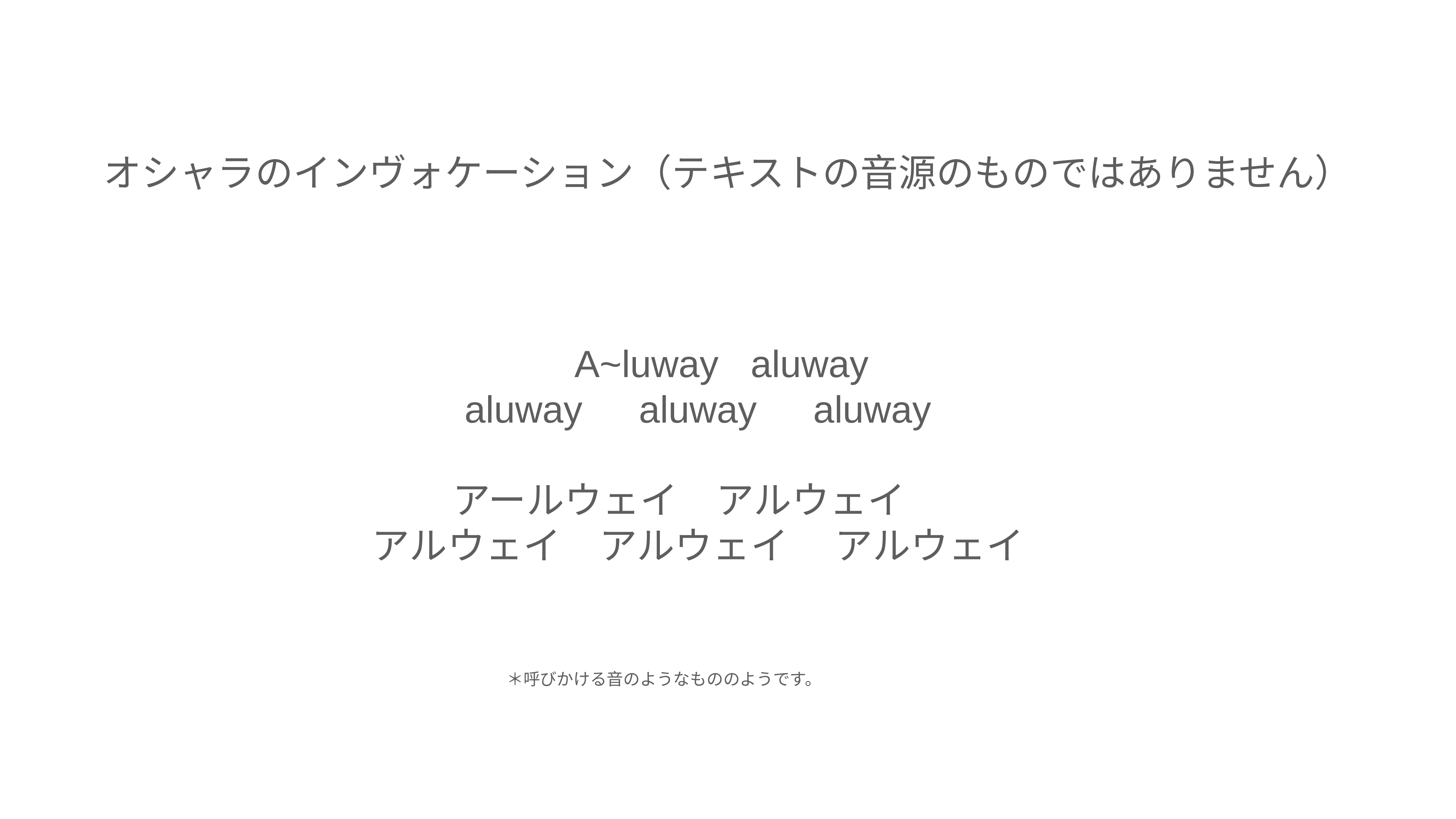

オシャラのインヴォケーション（テキストの音源のものではありません）
　A~luway   aluway
aluway　aluway　aluway

アールウェイ　アルウェイ
アルウェイ　アルウェイ 　アルウェイ
＊呼びかける音のようなもののようです。